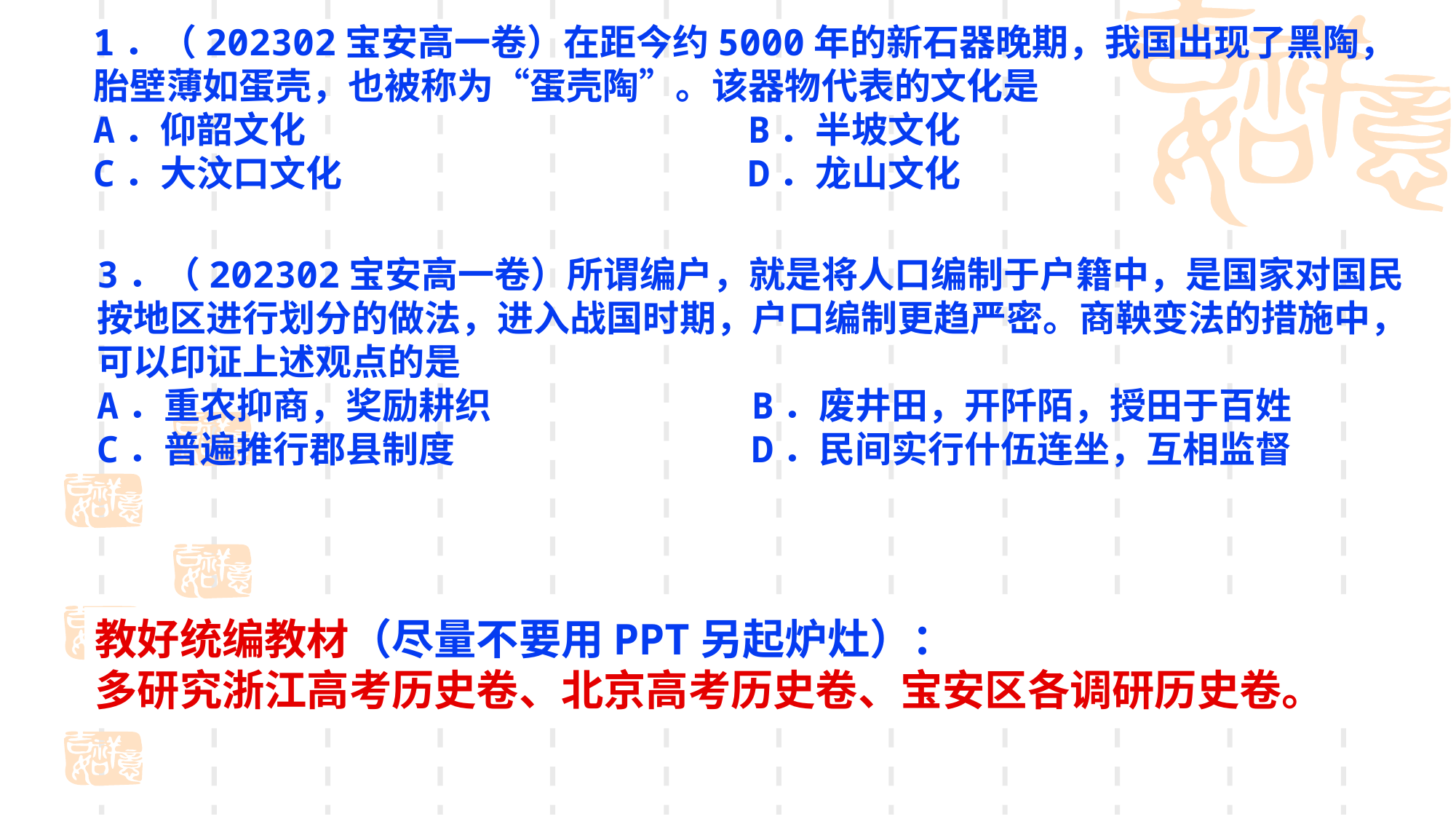

1．（202302宝安高一卷）在距今约5000年的新石器晚期，我国出现了黑陶，胎壁薄如蛋壳，也被称为“蛋壳陶”。该器物代表的文化是
A．仰韶文化					B．半坡文化
C．大汶口文化				D．龙山文化
3．（202302宝安高一卷）所谓编户，就是将人口编制于户籍中，是国家对国民按地区进行划分的做法，进入战国时期，户口编制更趋严密。商鞅变法的措施中，可以印证上述观点的是
A．重农抑商，奖励耕织			B．废井田，开阡陌，授田于百姓
C．普遍推行郡县制度			D．民间实行什伍连坐，互相监督
教好统编教材（尽量不要用PPT另起炉灶）：
多研究浙江高考历史卷、北京高考历史卷、宝安区各调研历史卷。